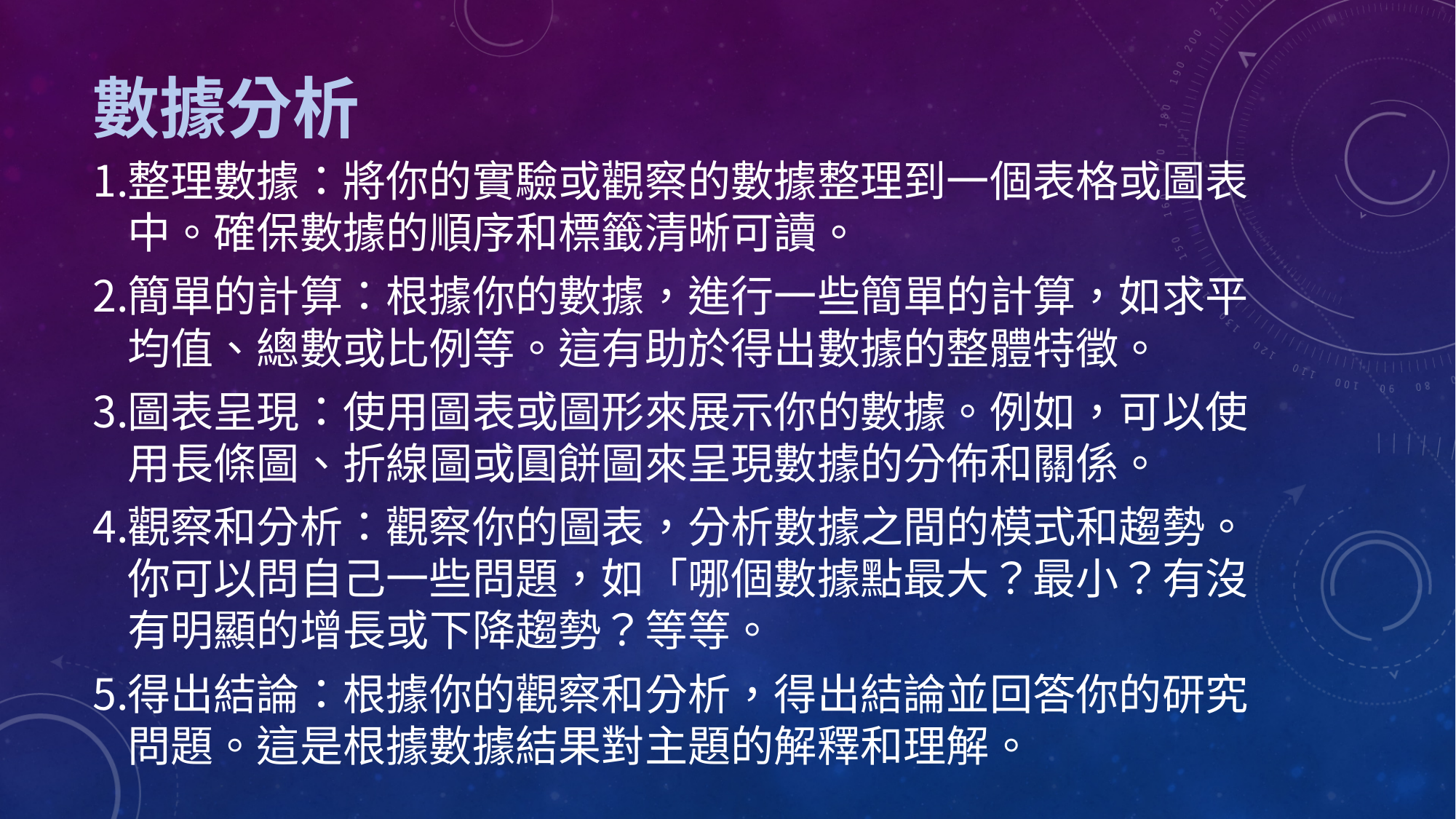

# 數據分析
整理數據：將你的實驗或觀察的數據整理到一個表格或圖表中。確保數據的順序和標籤清晰可讀。
簡單的計算：根據你的數據，進行一些簡單的計算，如求平均值、總數或比例等。這有助於得出數據的整體特徵。
圖表呈現：使用圖表或圖形來展示你的數據。例如，可以使用長條圖、折線圖或圓餅圖來呈現數據的分佈和關係。
觀察和分析：觀察你的圖表，分析數據之間的模式和趨勢。你可以問自己一些問題，如「哪個數據點最大？最小？有沒有明顯的增長或下降趨勢？等等。
得出結論：根據你的觀察和分析，得出結論並回答你的研究問題。這是根據數據結果對主題的解釋和理解。